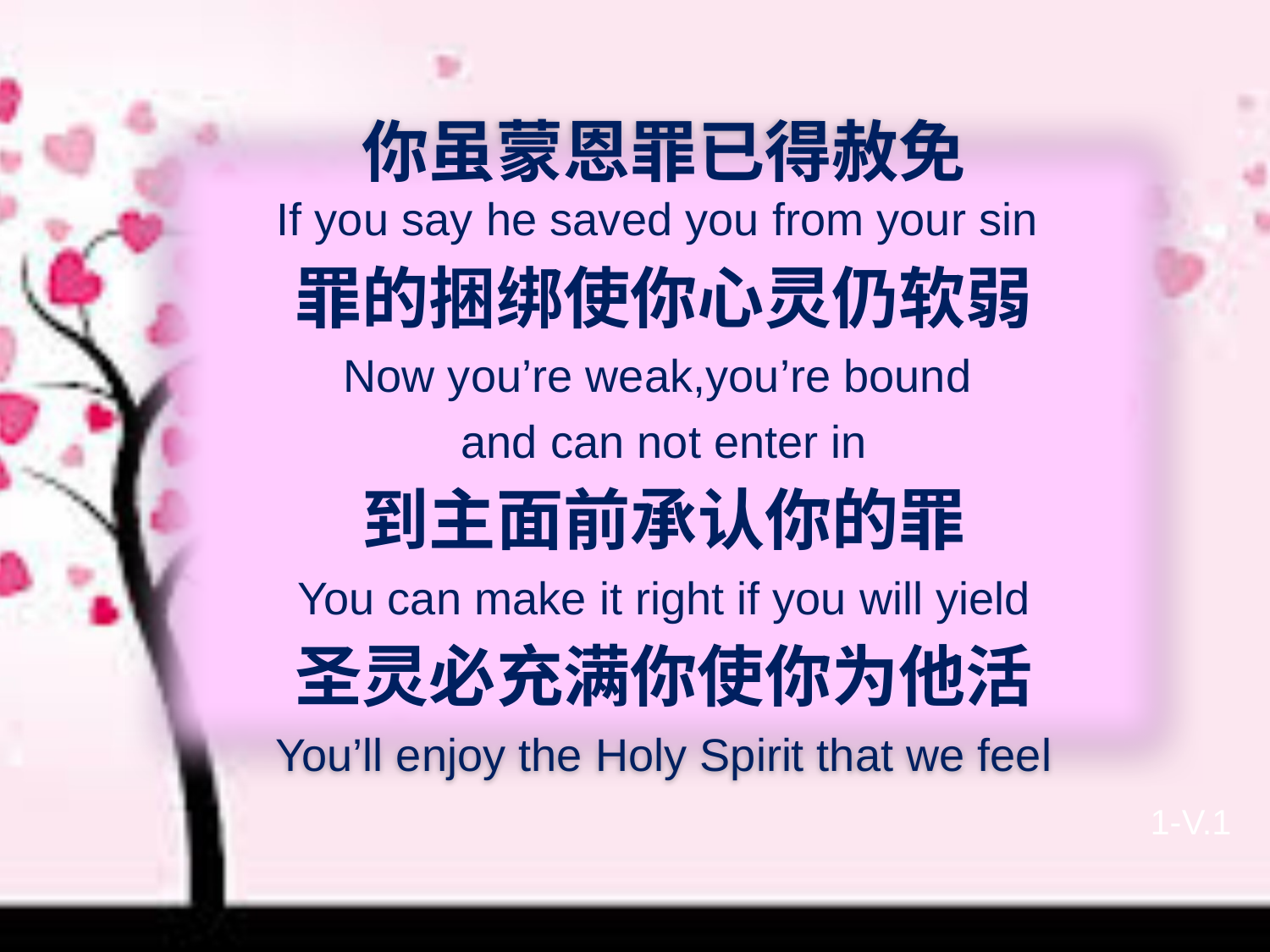

你虽蒙恩罪已得赦免
If you say he saved you from your sin
罪的捆绑使你心灵仍软弱
Now you’re weak,you’re bound
and can not enter in
到主面前承认你的罪
You can make it right if you will yield
圣灵必充满你使你为他活
You’ll enjoy the Holy Spirit that we feel
1-V.1